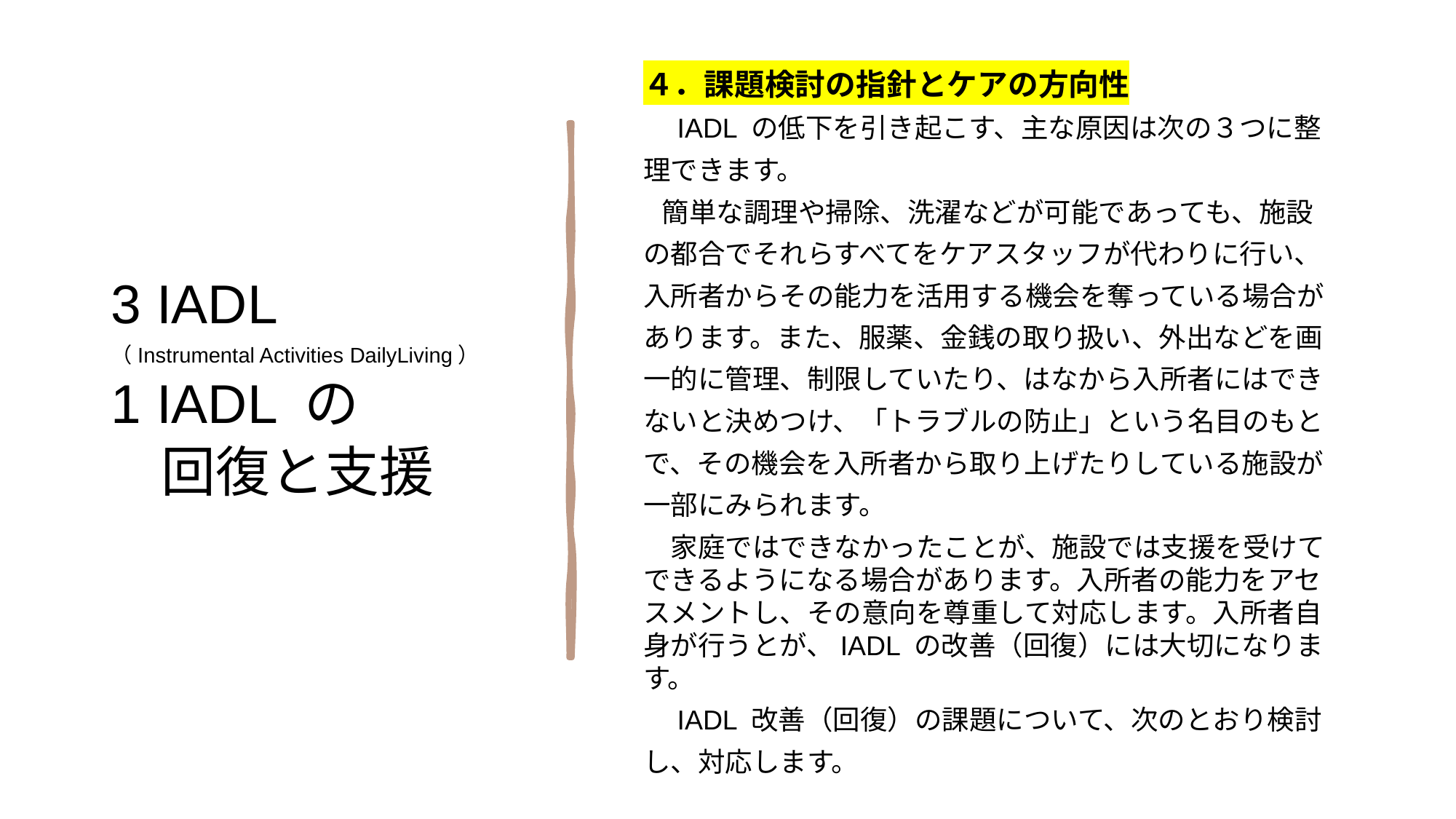

3 IADL
（Instrumental Activities DailyLiving）
1 IADL の
   回復と支援
４．課題検討の指針とケアの方向性
　IADL の低下を引き起こす、主な原因は次の３つに整
理できます。
  簡単な調理や掃除、洗濯などが可能であっても、施設
の都合でそれらすべてをケアスタッフが代わりに行い、
入所者からその能力を活用する機会を奪っている場合が
あります。また、服薬、金銭の取り扱い、外出などを画
一的に管理、制限していたり、はなから入所者にはでき
ないと決めつけ、「トラブルの防止」という名目のもと
で、その機会を入所者から取り上げたりしている施設が
一部にみられます。
　家庭ではできなかったことが、施設では支援を受けてできるようになる場合があります。入所者の能力をアセスメントし、その意向を尊重して対応します。入所者自身が行うとが、IADL の改善（回復）には大切になります。
　IADL 改善（回復）の課題について、次のとおり検討
し、対応します。